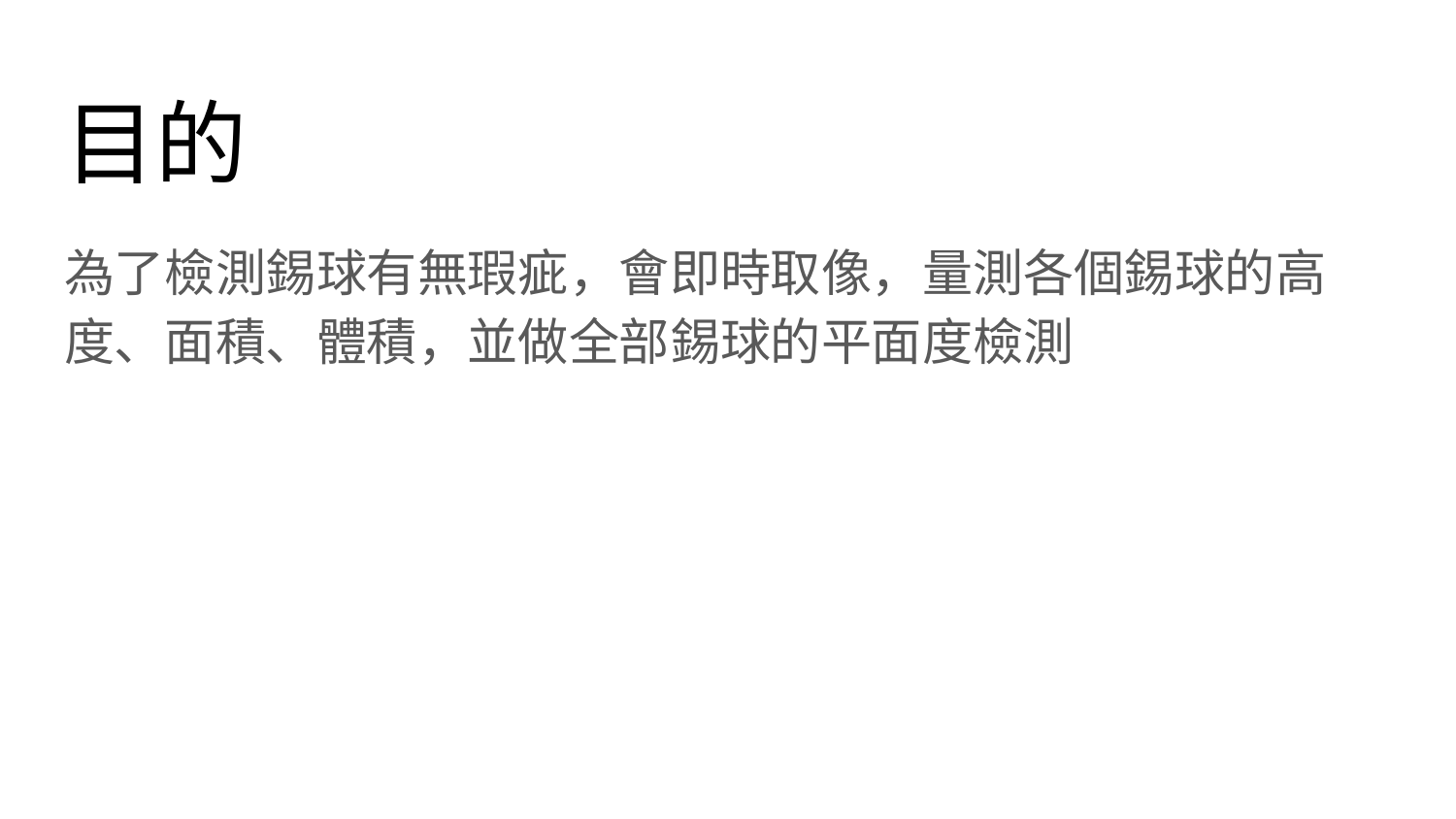

# 目的
為了檢測錫球有無瑕疵，會即時取像，量測各個錫球的高度、面積、體積，並做全部錫球的平面度檢測